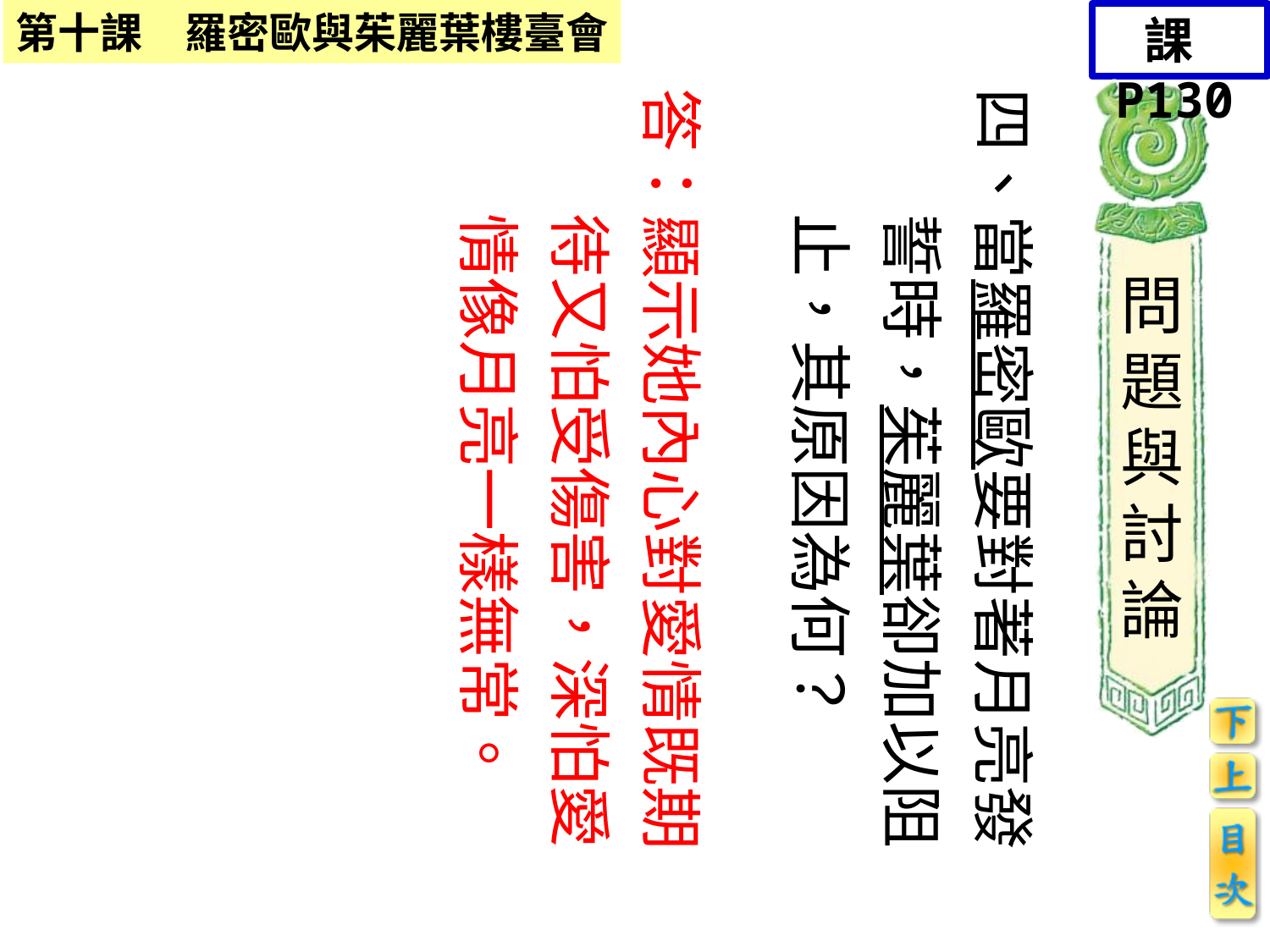

課P130
答：顯示她內心對愛情既期待又怕受傷害，深怕愛情像月亮一樣無常。
四、當羅密歐要對著月亮發誓時，茱麗葉卻加以阻止，其原因為何？
問題與討論